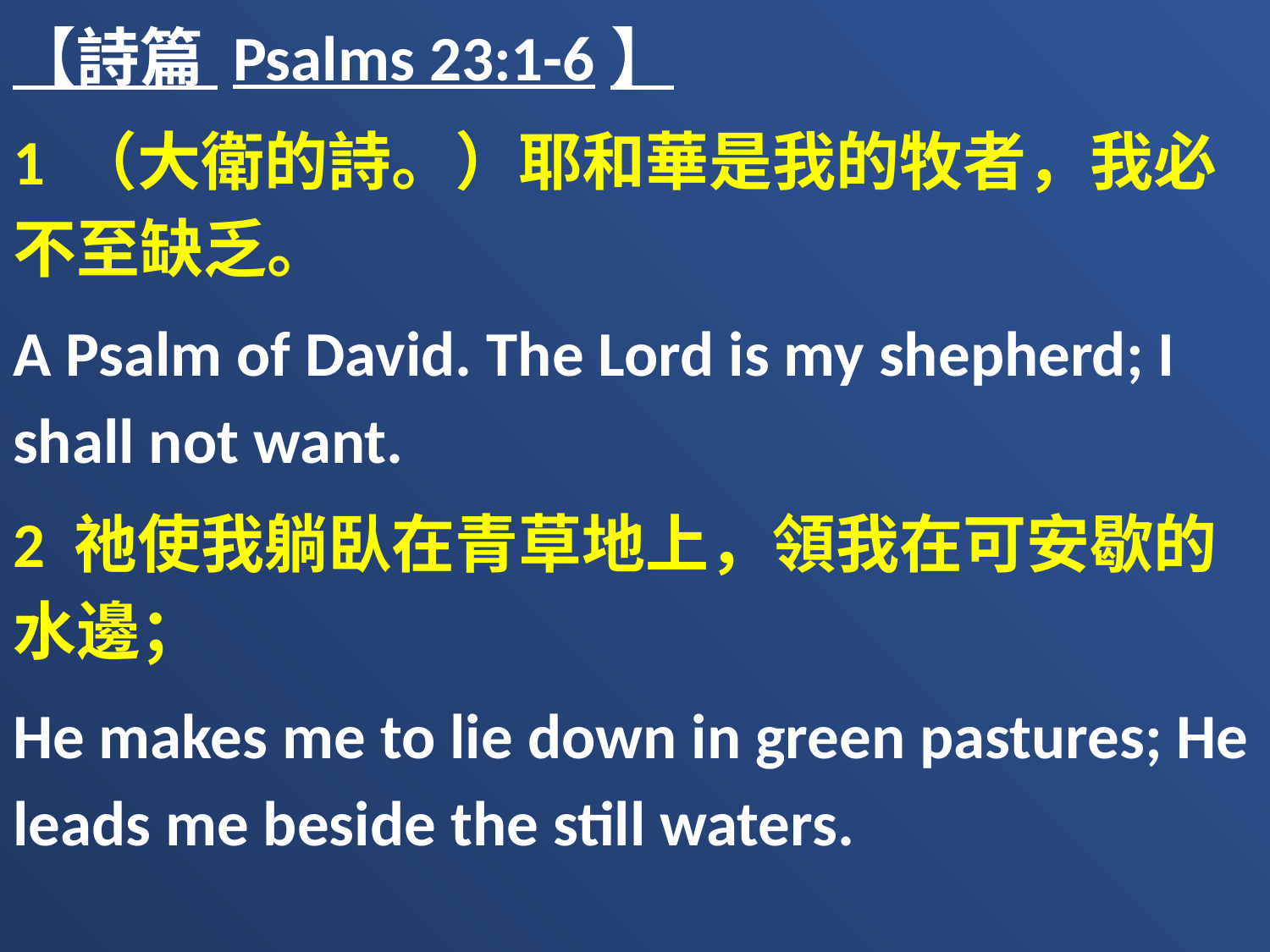

【詩篇 Psalms 23:1-6】
1 （大衛的詩。）耶和華是我的牧者，我必不至缺乏。
A Psalm of David. The Lord is my shepherd; I shall not want.
2 祂使我躺臥在青草地上，領我在可安歇的水邊；
He makes me to lie down in green pastures; He leads me beside the still waters.